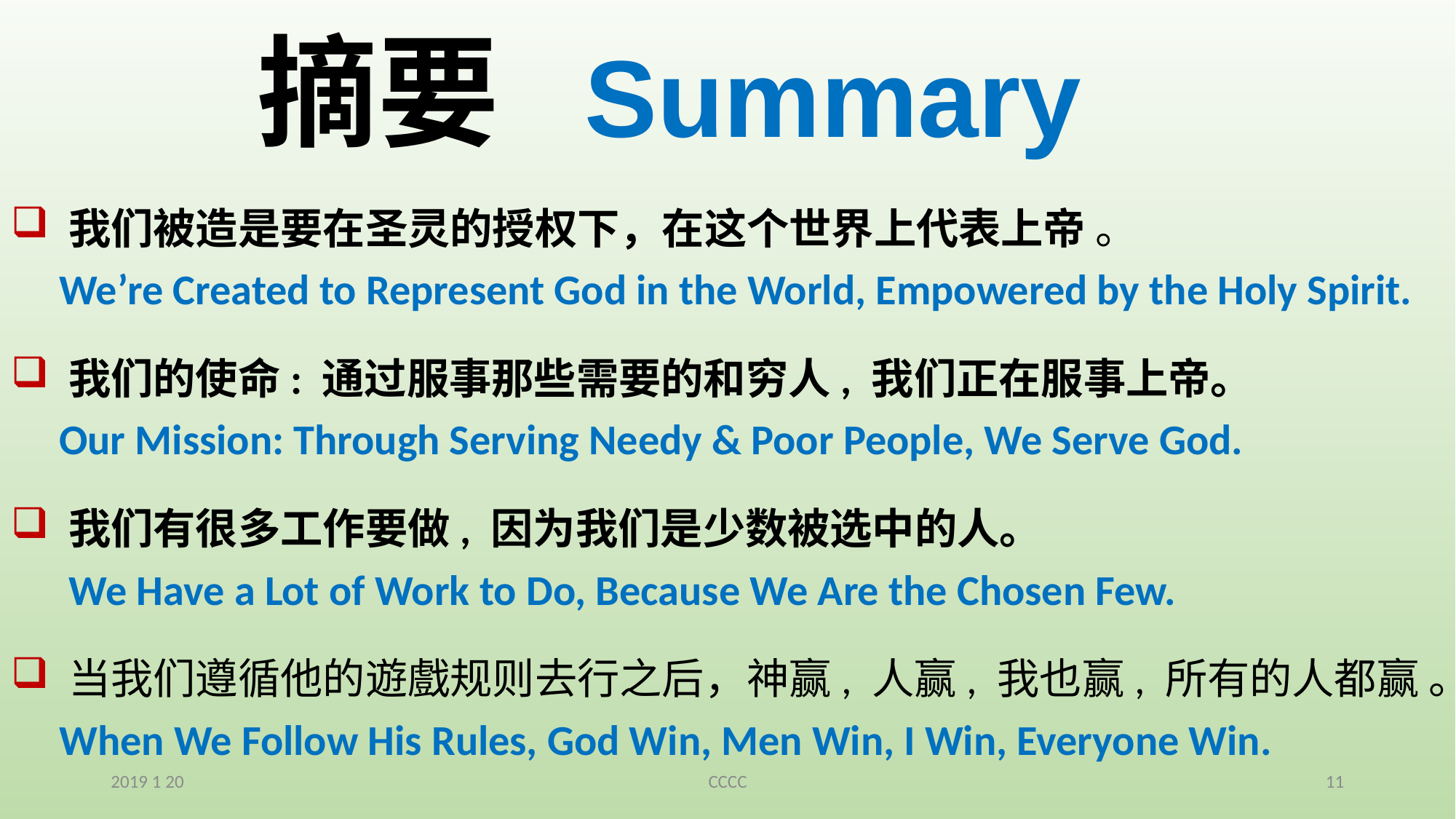

# 摘要	Summary
 我们被造是要在圣灵的授权下，在这个世界上代表上帝 。
     We’re Created to Represent God in the World, Empowered by the Holy Spirit.

 我们的使命: 通过服事那些需要的和穷人, 我们正在服事上帝。
     Our Mission: Through Serving Needy & Poor People, We Serve God.

 我们有很多工作要做, 因为我们是少数被选中的人。
      We Have a Lot of Work to Do, Because We Are the Chosen Few.

 当我们遵循他的遊戲规则去行之后，神赢, 人赢, 我也赢, 所有的人都赢 。
     When We Follow His Rules, God Win, Men Win, I Win, Everyone Win.

2019 1 20
CCCC
11